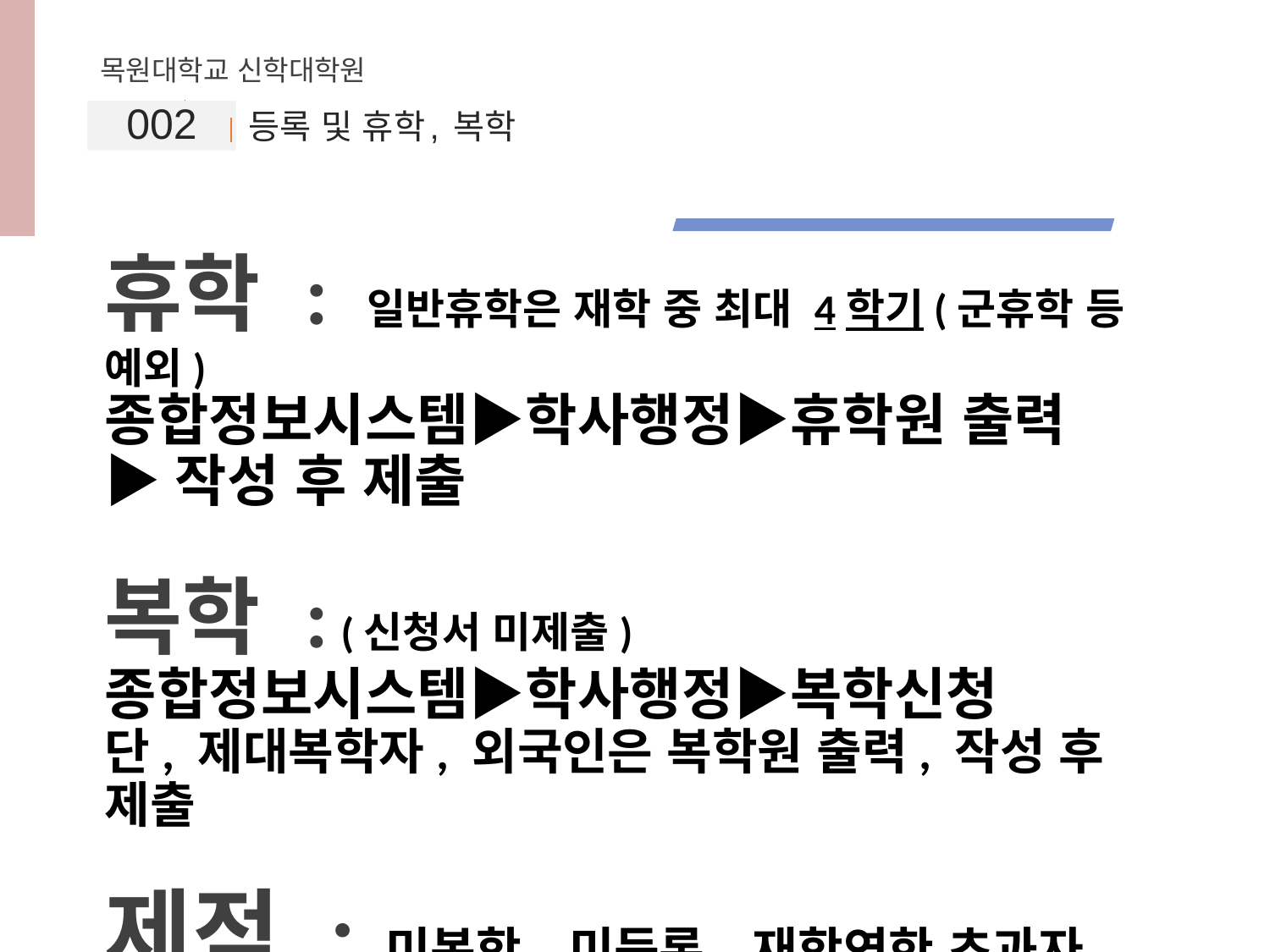

목원대학교 신학대학원
002
# 등록 및 휴학, 복학
휴학 : 일반휴학은 재학 중 최대 4학기(군휴학 등 예외)
종합정보시스템▶학사행정▶휴학원 출력
▶작성 후 제출

복학 : (신청서 미제출)
종합정보시스템▶학사행정▶복학신청
단, 제대복학자, 외국인은 복학원 출력, 작성 후 제출

제적 : 미복학, 미등록, 재학연한 초과자